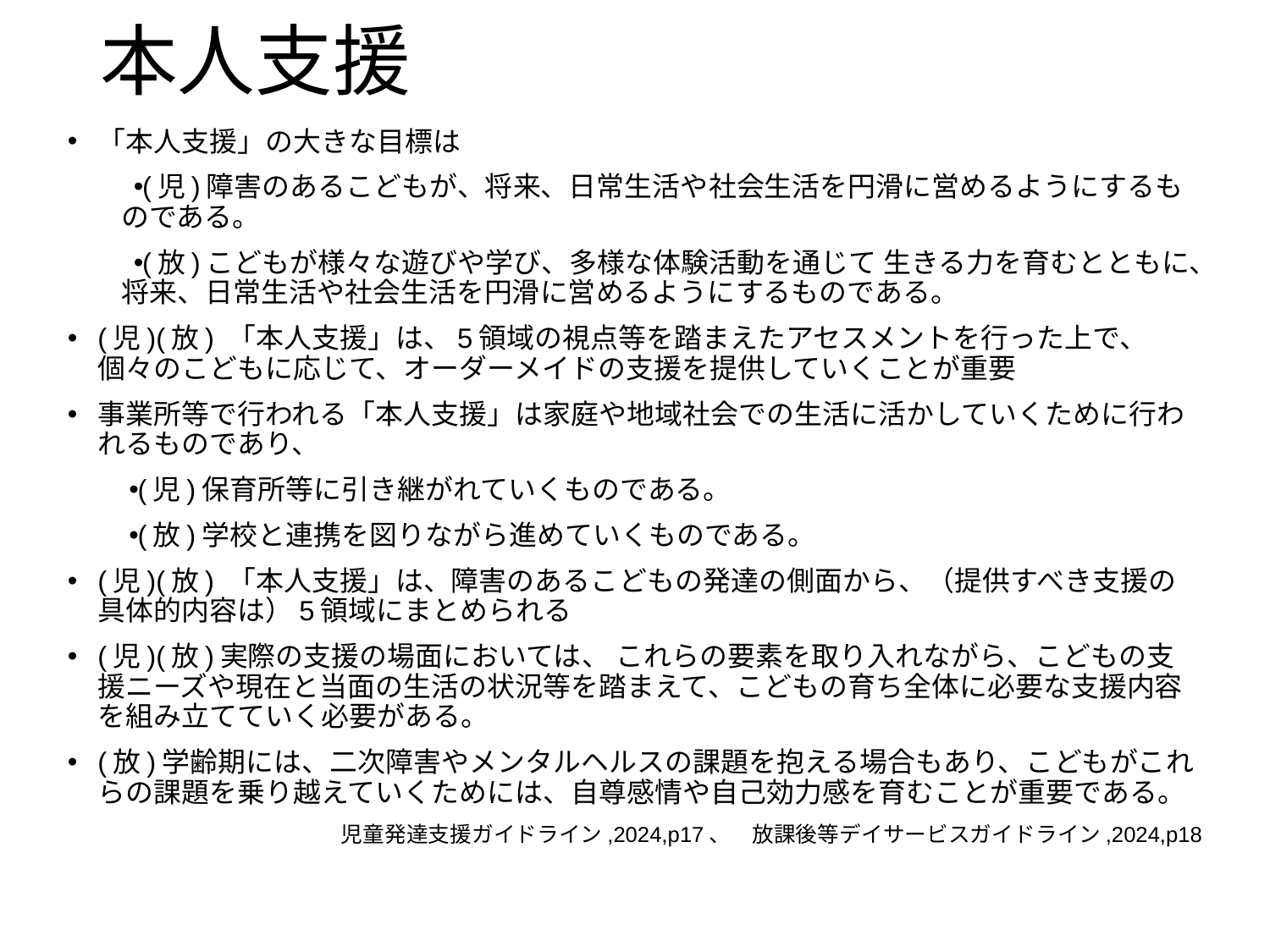

# 本人支援
「本人支援」の大きな目標は
(児)障害のあるこどもが、将来、日常生活や社会生活を円滑に営めるようにするものである。
(放)こどもが様々な遊びや学び、多様な体験活動を通じて 生きる力を育むとともに、将来、日常生活や社会生活を円滑に営めるようにするものである。
(児)(放) 「本人支援」は、5領域の視点等を踏まえたアセスメントを行った上で、個々のこどもに応じて、オーダーメイドの支援を提供していくことが重要
事業所等で行われる「本人支援」は家庭や地域社会での生活に活かしていくために行われるものであり、
(児)保育所等に引き継がれていくものである。
(放)学校と連携を図りながら進めていくものである。
(児)(放) 「本人支援」は、障害のあるこどもの発達の側面から、（提供すべき支援の具体的内容は）5領域にまとめられる
(児)(放)実際の支援の場面においては、 これらの要素を取り入れながら、こどもの支援ニーズや現在と当面の生活の状況等を踏まえて、こどもの育ち全体に必要な支援内容を組み立てていく必要がある。
(放)学齢期には、二次障害やメンタルヘルスの課題を抱える場合もあり、こどもがこれらの課題を乗り越えていくためには、自尊感情や自己効力感を育むことが重要である。
児童発達支援ガイドライン,2024,p17、　放課後等デイサービスガイドライン,2024,p18